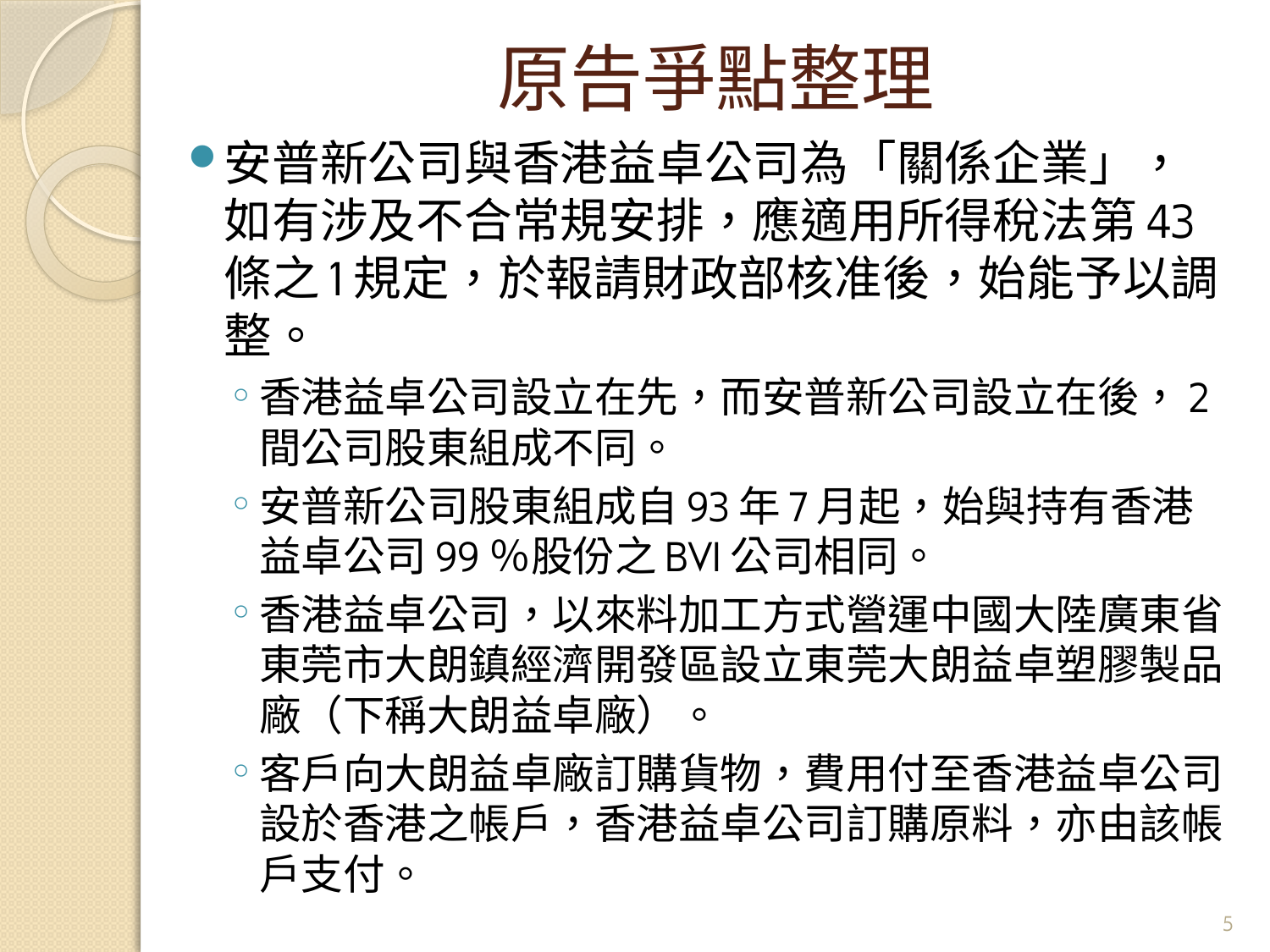

# 原告爭點整理
安普新公司與香港益卓公司為「關係企業」，如有涉及不合常規安排，應適用所得稅法第43條之1規定，於報請財政部核准後，始能予以調整。
香港益卓公司設立在先，而安普新公司設立在後，2間公司股東組成不同。
安普新公司股東組成自93年7月起，始與持有香港益卓公司99％股份之BVI公司相同。
香港益卓公司，以來料加工方式營運中國大陸廣東省東莞市大朗鎮經濟開發區設立東莞大朗益卓塑膠製品廠（下稱大朗益卓廠）。
客戶向大朗益卓廠訂購貨物，費用付至香港益卓公司設於香港之帳戶，香港益卓公司訂購原料，亦由該帳戶支付。

5